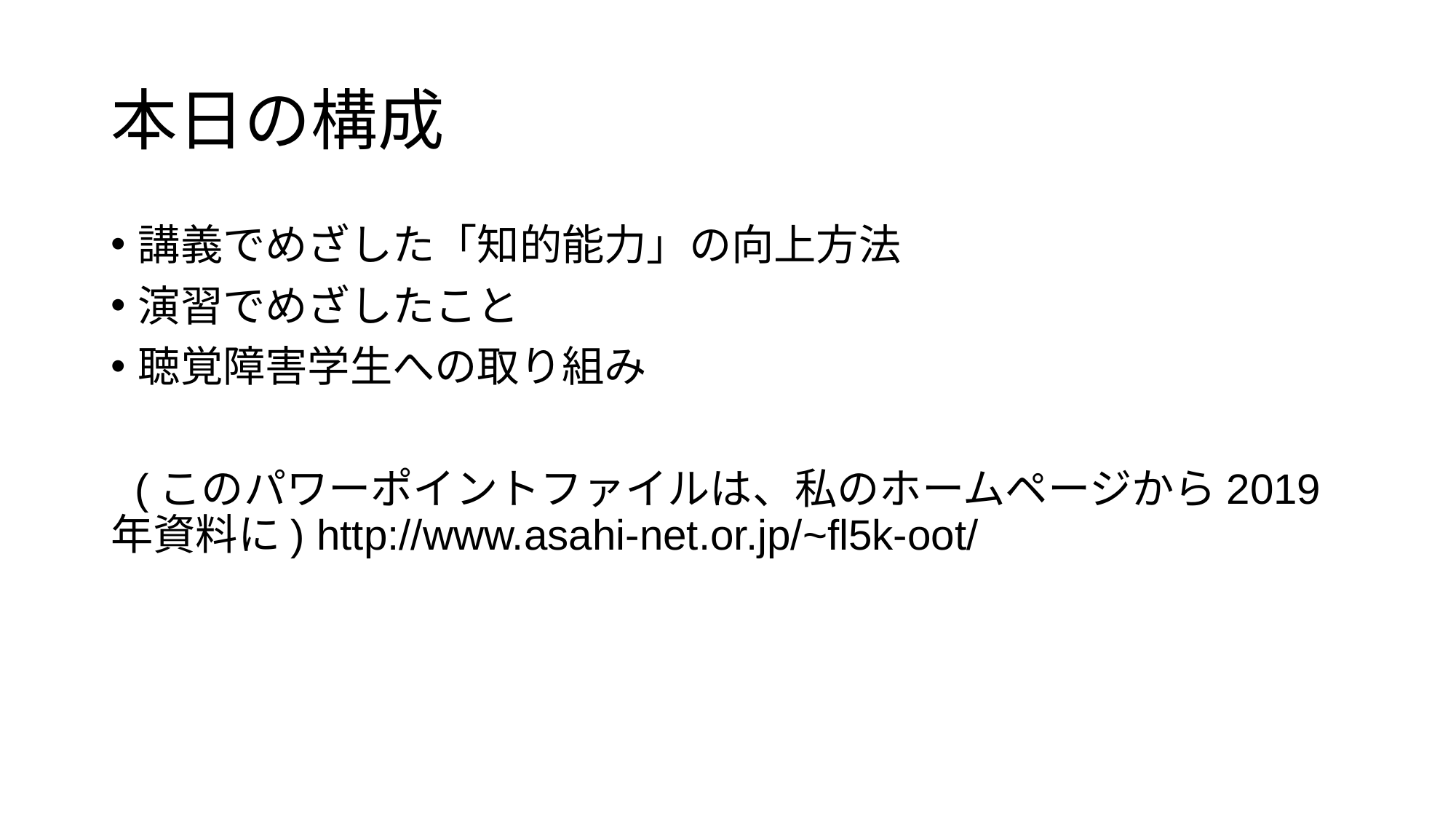

# 本日の構成
講義でめざした「知的能力」の向上方法
演習でめざしたこと
聴覚障害学生への取り組み

  (このパワーポイントファイルは、私のホームページから2019年資料に) http://www.asahi-net.or.jp/~fl5k-oot/